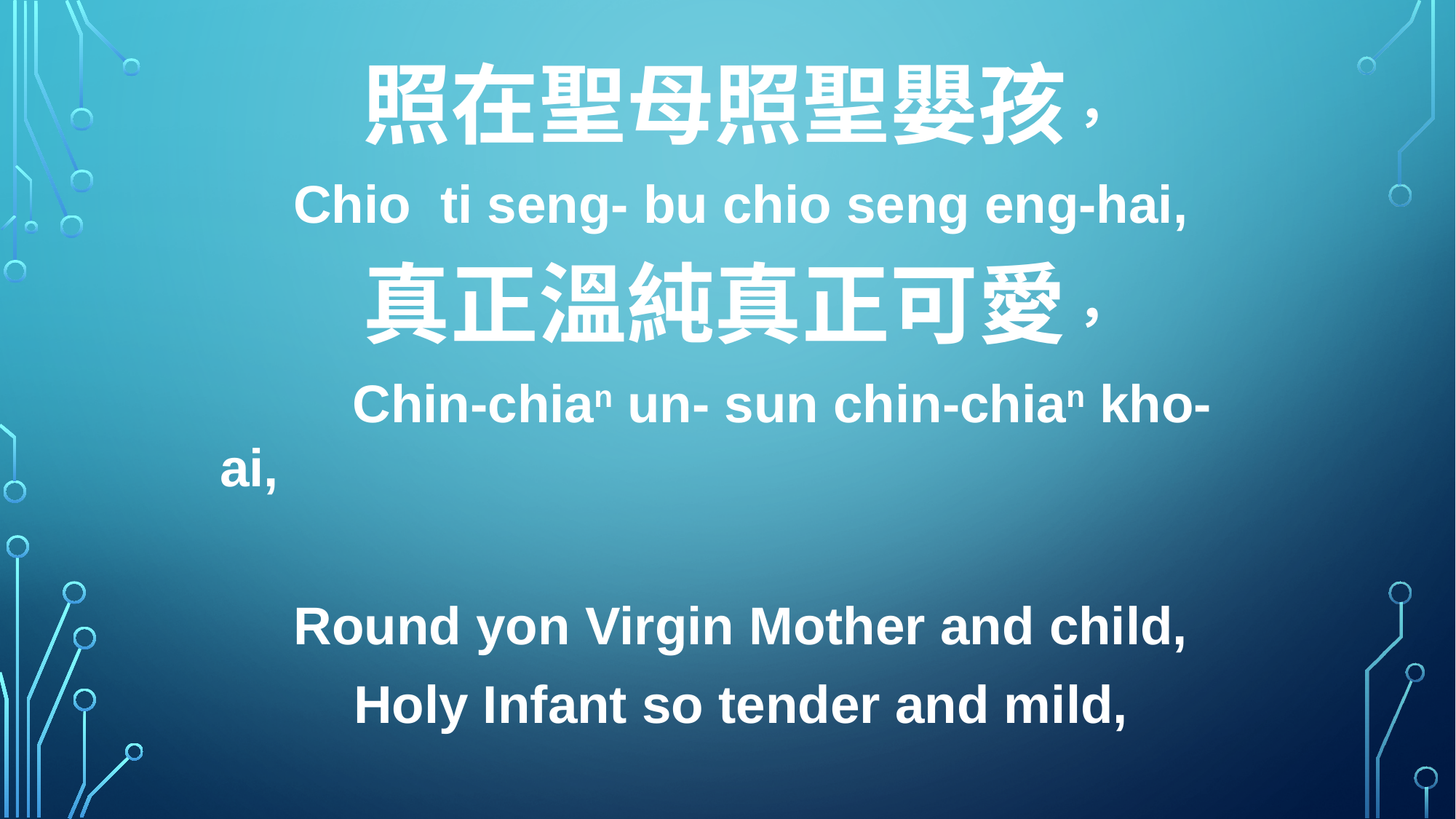

照在聖母照聖嬰孩，
Chio  ti seng- bu chio seng eng-hai,
真正溫純真正可愛，
         Chin-chian un- sun chin-chian kho-ai,

Round yon Virgin Mother and child,
Holy Infant so tender and mild,